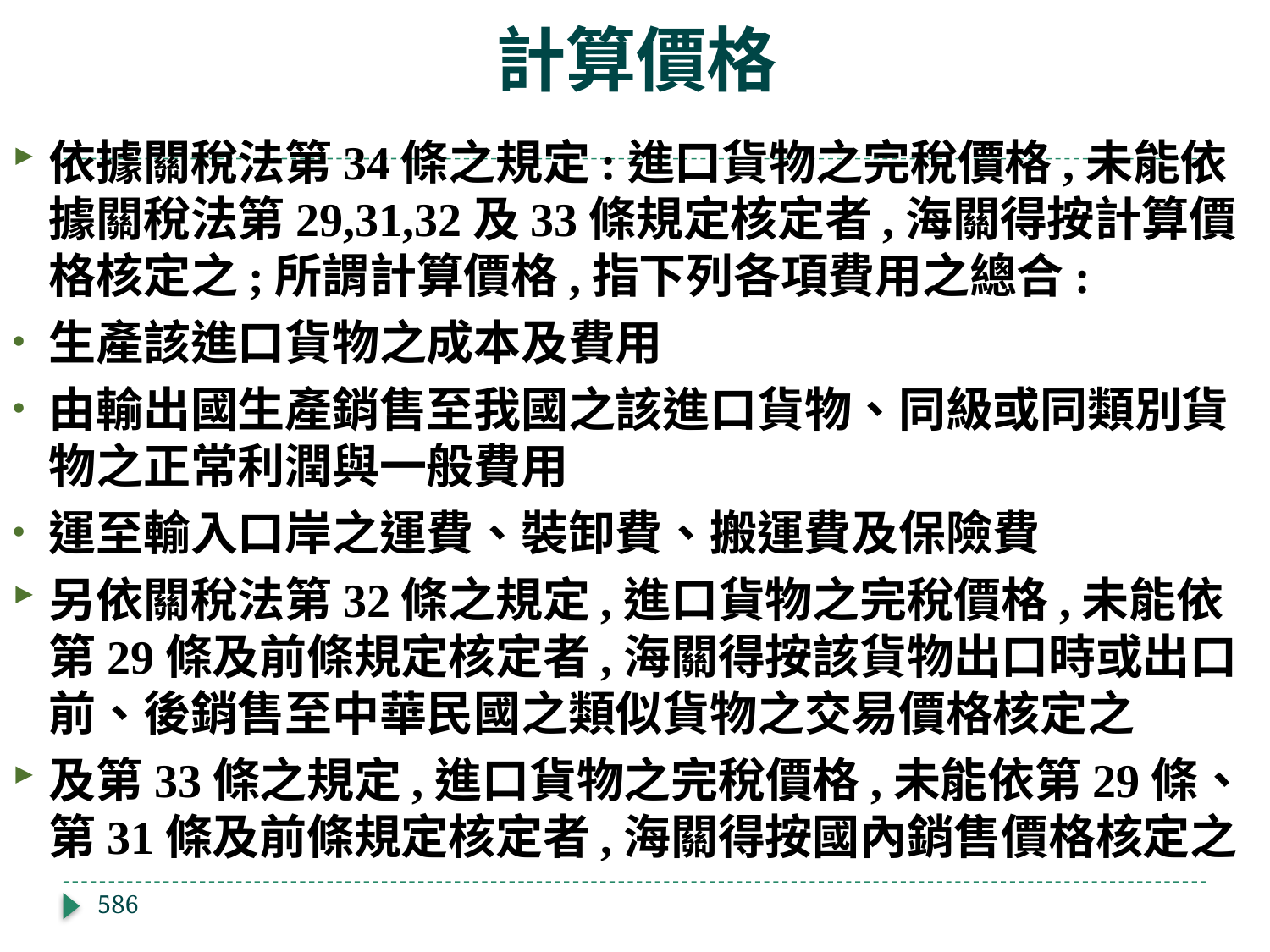

# 計算價格
依據關稅法第34條之規定:進口貨物之完稅價格,未能依據關稅法第29,31,32及33條規定核定者,海關得按計算價格核定之;所謂計算價格,指下列各項費用之總合:
生產該進口貨物之成本及費用
由輸出國生產銷售至我國之該進口貨物、同級或同類別貨物之正常利潤與一般費用
運至輸入口岸之運費、裝卸費、搬運費及保險費
另依關稅法第32條之規定,進口貨物之完稅價格,未能依第29條及前條規定核定者,海關得按該貨物出口時或出口前、後銷售至中華民國之類似貨物之交易價格核定之
及第33條之規定,進口貨物之完稅價格,未能依第29條、第31條及前條規定核定者,海關得按國內銷售價格核定之
586